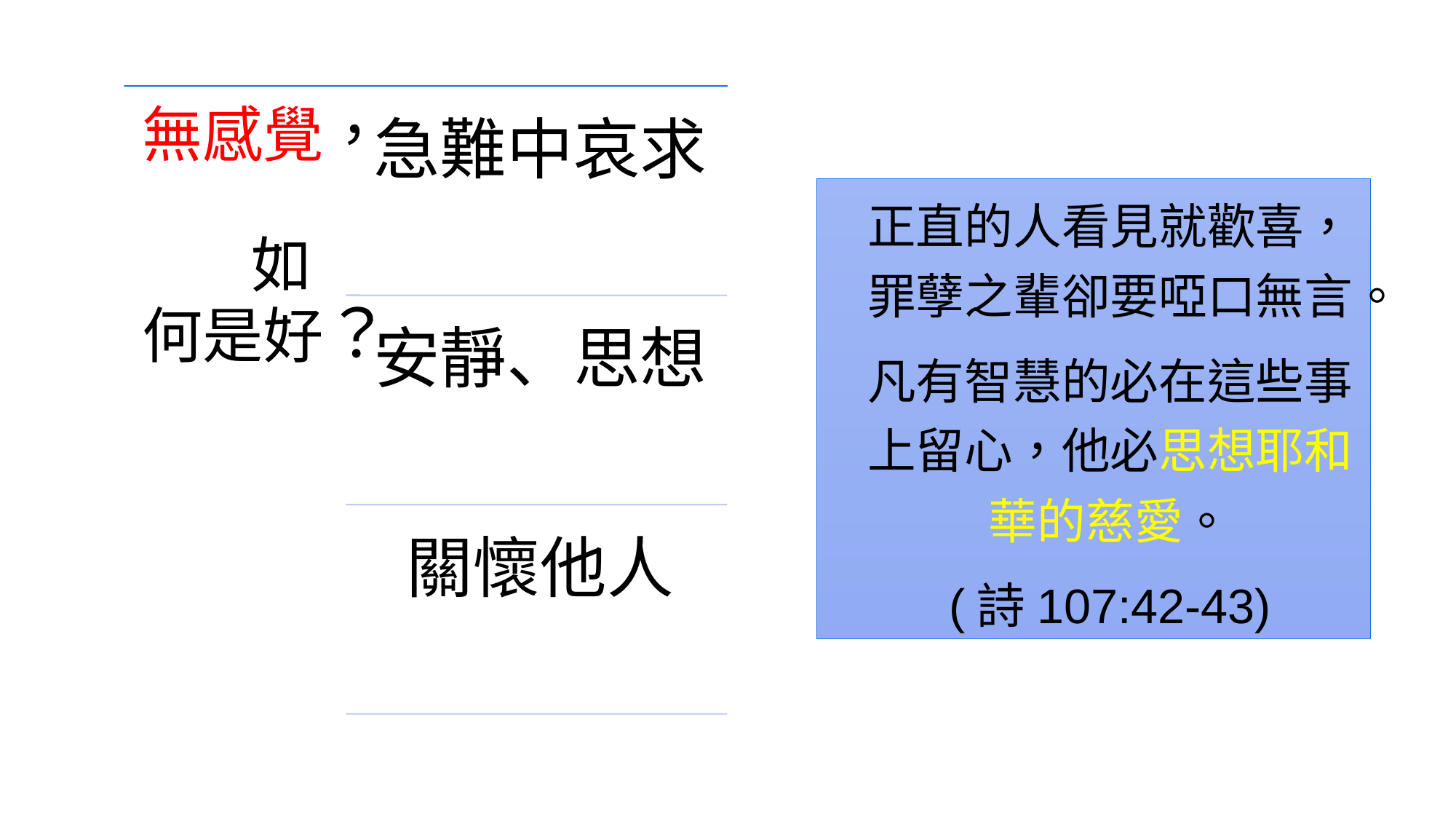

無感覺，		如何是好？
急難中哀求
安靜、思想
關懷他人
正直的人看見就歡喜，罪孽之輩卻要啞口無言。
凡有智慧的必在這些事上留心，他必思想耶和華的慈愛。
(詩107:42-43)